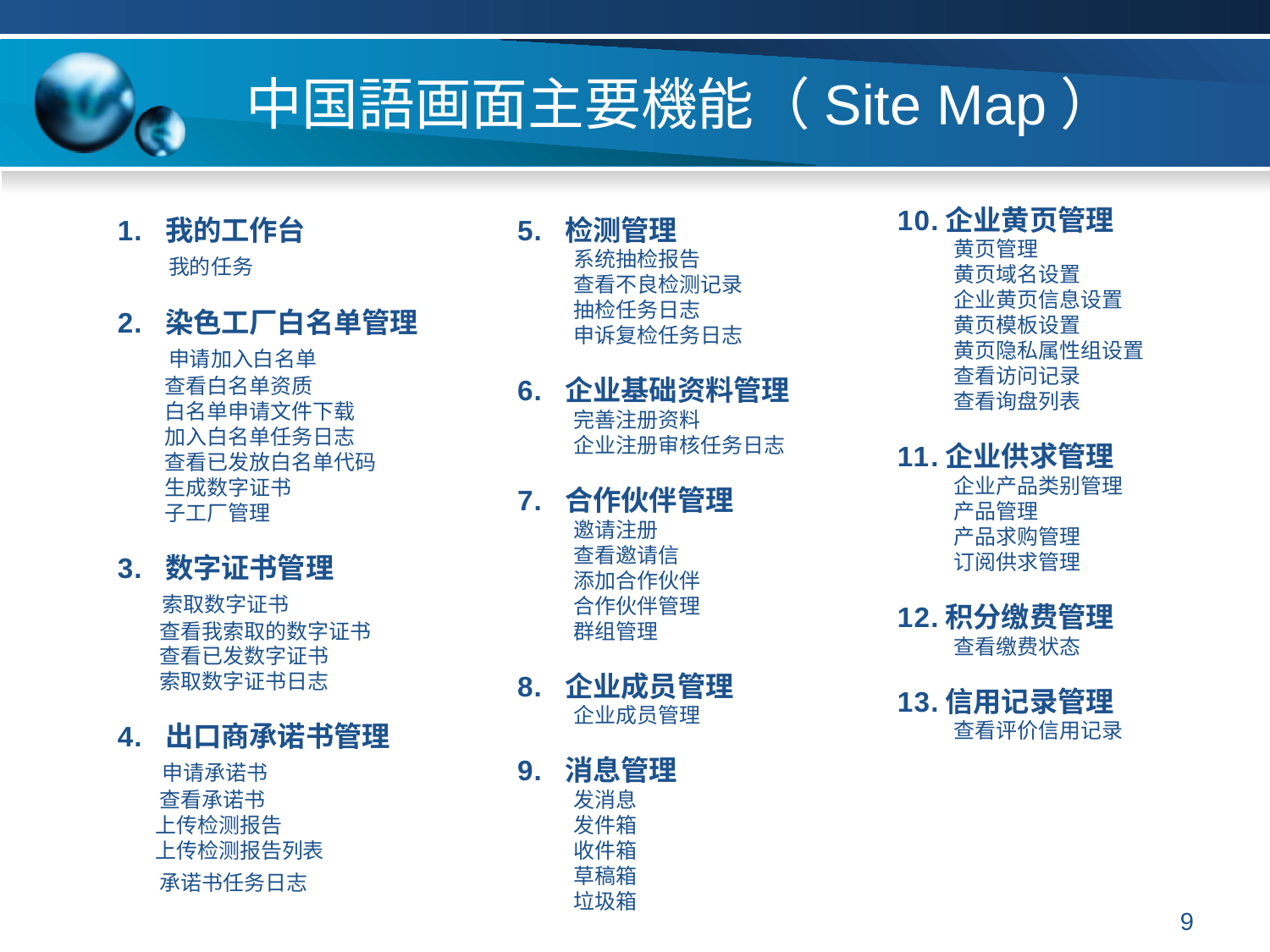

# 中国語画面主要機能（Site Map）
企业黄页管理
           黄页管理
           黄页域名设置
           企业黄页信息设置
           黄页模板设置
           黄页隐私属性组设置
           查看访问记录
           查看询盘列表

企业供求管理
           企业产品类别管理
           产品管理
           产品求购管理
           订阅供求管理

积分缴费管理
           查看缴费状态

信用记录管理
           查看评价信用记录
我的工作台
       我的任务

染色工厂白名单管理
       申请加入白名单
         查看白名单资质
         白名单申请文件下载
         加入白名单任务日志
         查看已发放白名单代码
         生成数字证书
         子工厂管理

数字证书管理
      索取数字证书
        查看我索取的数字证书
        查看已发数字证书
        索取数字证书日志

出口商承诺书管理
      申请承诺书
        查看承诺书
       上传检测报告
       上传检测报告列表
        承诺书任务日志
检测管理
           系统抽检报告
           查看不良检测记录
           抽检任务日志
           申诉复检任务日志

企业基础资料管理
           完善注册资料
           企业注册审核任务日志

合作伙伴管理
           邀请注册
           查看邀请信
           添加合作伙伴
           合作伙伴管理
           群组管理

企业成员管理
           企业成员管理

消息管理
           发消息
           发件箱
           收件箱
           草稿箱
           垃圾箱
9